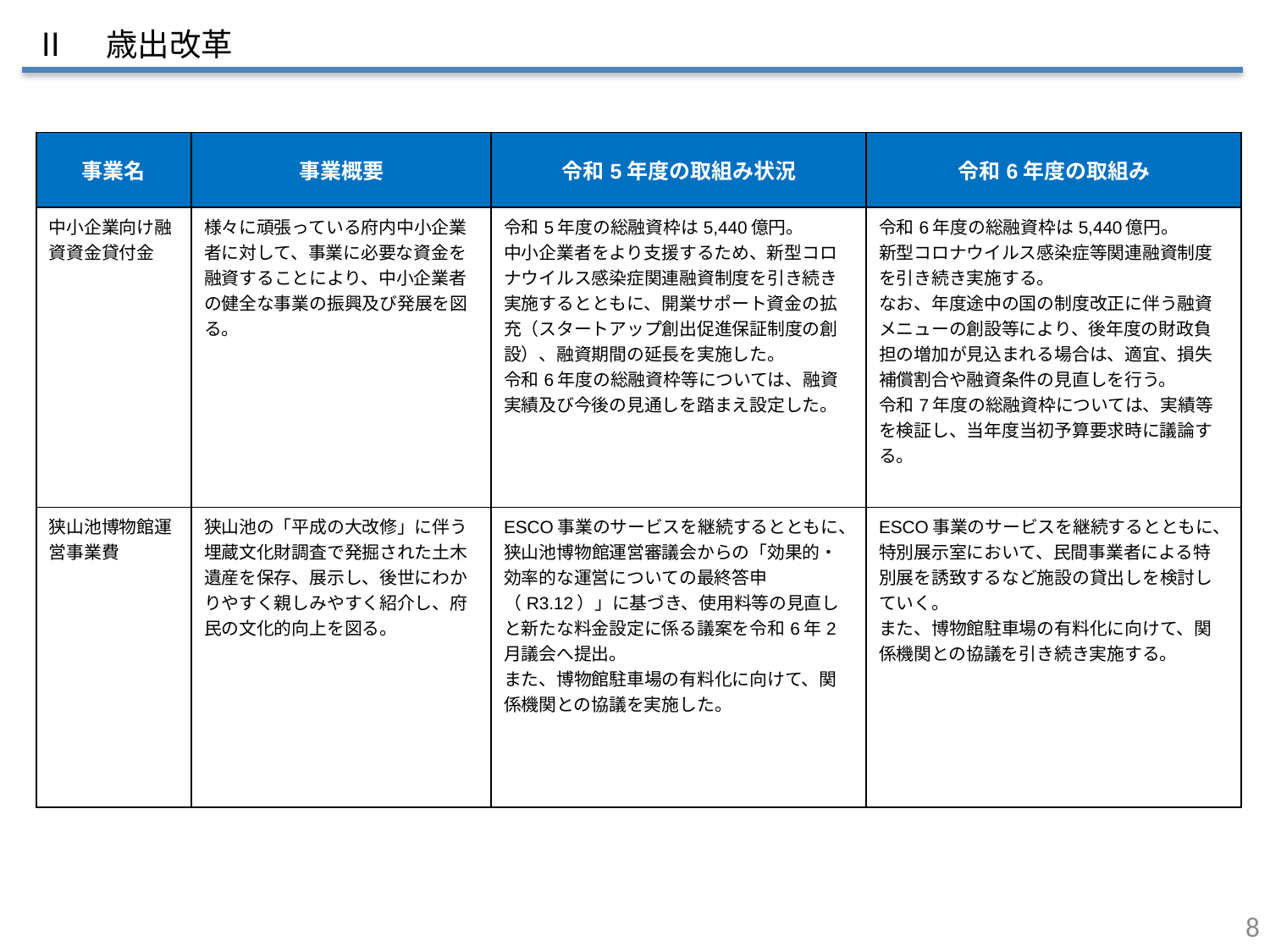

Ⅱ　歳出改革
| 事業名 | 事業概要 | 令和5年度の取組み状況 | 令和6年度の取組み |
| --- | --- | --- | --- |
| 中小企業向け融資資金貸付金 | 様々に頑張っている府内中小企業者に対して、事業に必要な資金を融資することにより、中小企業者の健全な事業の振興及び発展を図る。 | 令和5年度の総融資枠は5,440億円。 中小企業者をより支援するため、新型コロナウイルス感染症関連融資制度を引き続き実施するとともに、開業サポート資金の拡充（スタートアップ創出促進保証制度の創設）、融資期間の延長を実施した。 令和6年度の総融資枠等については、融資 実績及び今後の見通しを踏まえ設定した。 | 令和6年度の総融資枠は5,440億円。 新型コロナウイルス感染症等関連融資制度を引き続き実施する。 なお、年度途中の国の制度改正に伴う融資メニューの創設等により、後年度の財政負担の増加が見込まれる場合は、適宜、損失補償割合や融資条件の見直しを行う。 令和7年度の総融資枠については、実績等を検証し、当年度当初予算要求時に議論する。 |
| 狭山池博物館運営事業費 | 狭山池の「平成の大改修」に伴う埋蔵文化財調査で発掘された土木遺産を保存、展示し、後世にわかりやすく親しみやすく紹介し、府民の文化的向上を図る。 | ESCO事業のサービスを継続するとともに、狭山池博物館運営審議会からの「効果的・効率的な運営についての最終答申（R3.12）」に基づき、使用料等の見直しと新たな料金設定に係る議案を令和6年2月議会へ提出。 また、博物館駐車場の有料化に向けて、関係機関との協議を実施した。 | ESCO事業のサービスを継続するとともに、特別展示室において、民間事業者による特別展を誘致するなど施設の貸出しを検討していく。 また、博物館駐車場の有料化に向けて、関係機関との協議を引き続き実施する。 |
8